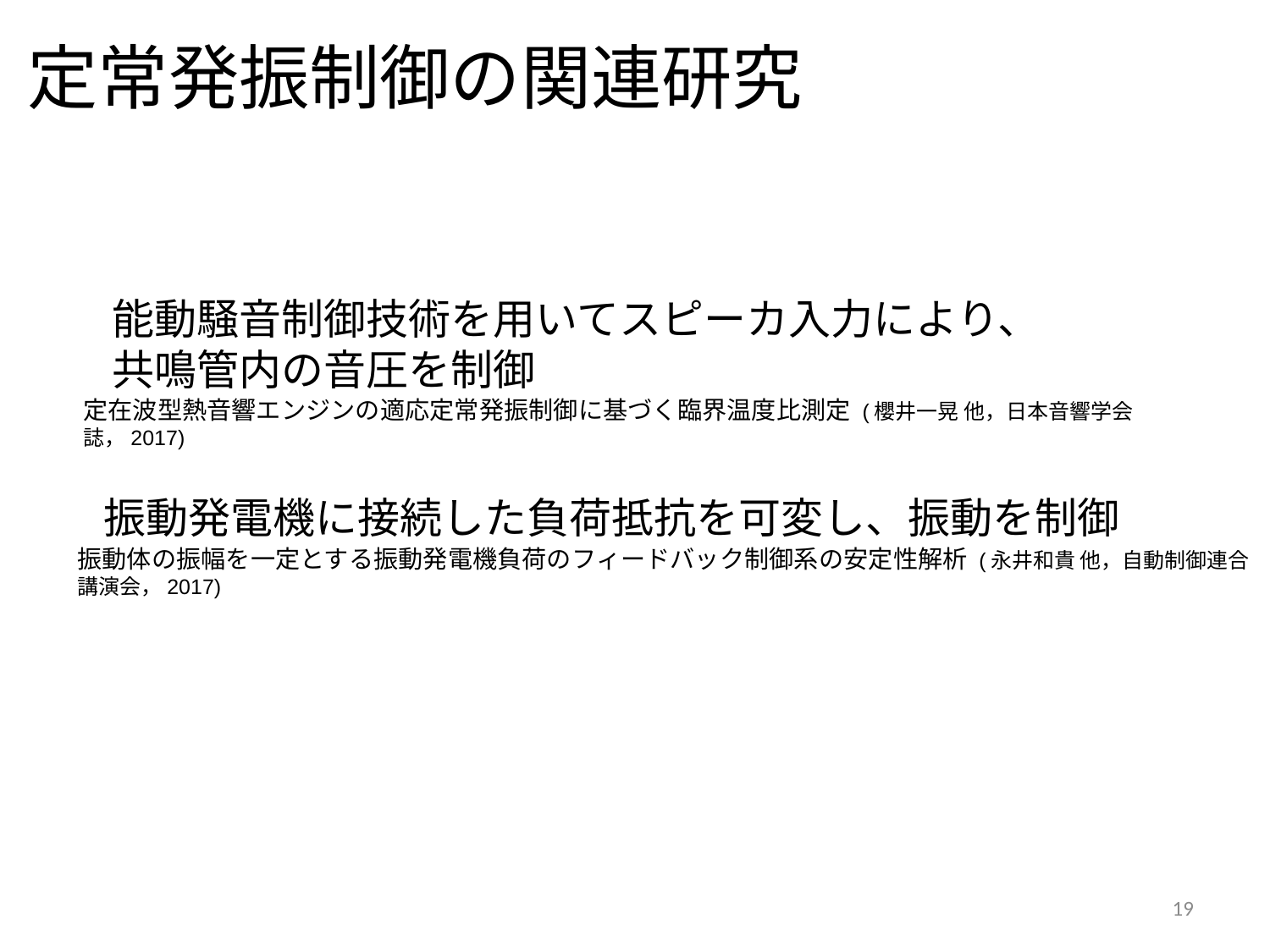

# 定常発振制御の関連研究
能動騒音制御技術を用いてスピーカ入力により、
共鳴管内の音圧を制御
定在波型熱音響エンジンの適応定常発振制御に基づく臨界温度比測定 (櫻井一晃 他，日本音響学会誌，2017)
振動発電機に接続した負荷抵抗を可変し、振動を制御
振動体の振幅を一定とする振動発電機負荷のフィードバック制御系の安定性解析 (永井和貴 他，自動制御連合講演会，2017)
19